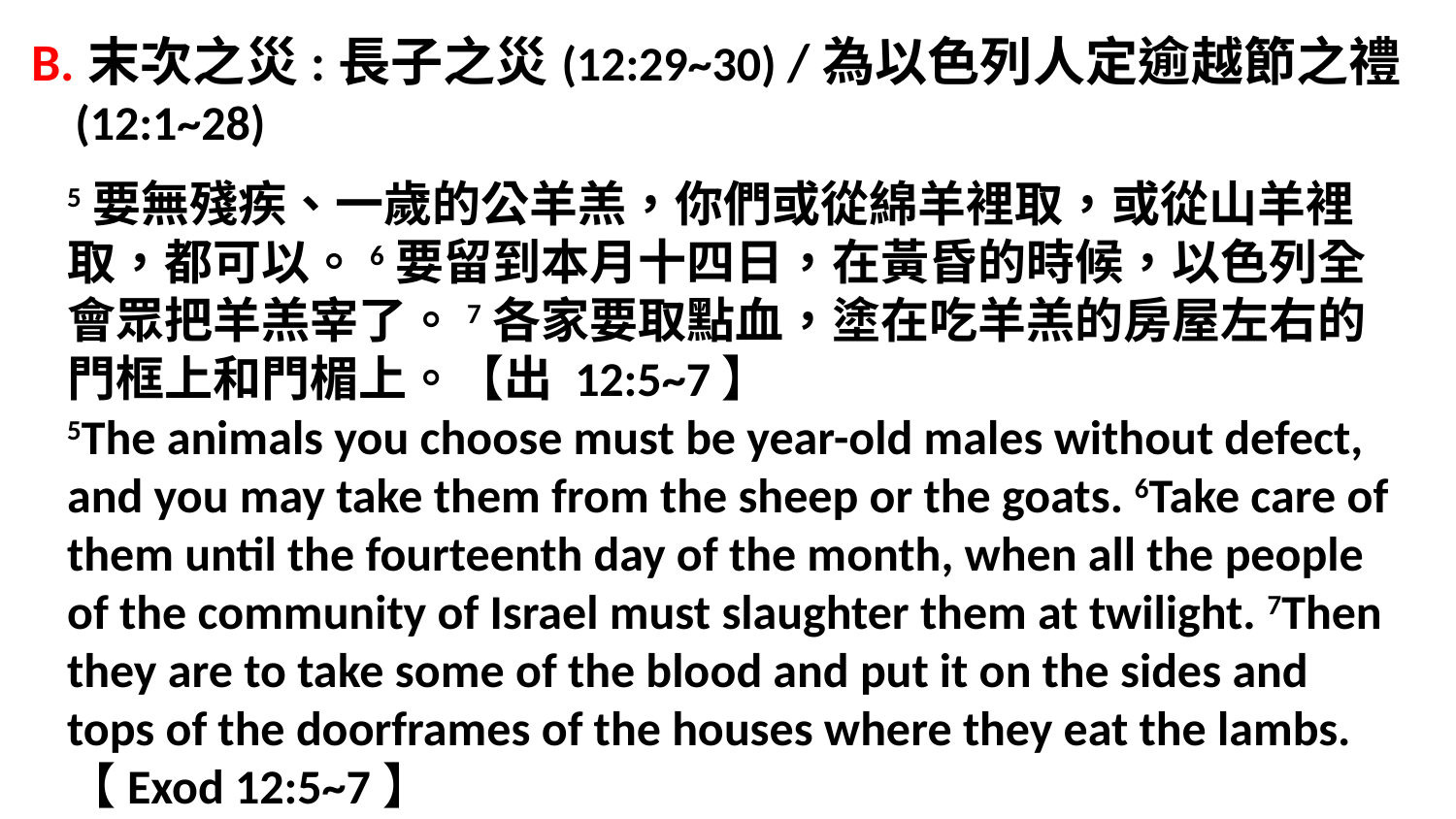

B.末次之災:長子之災(12:29~30) /為以色列人定逾越節之禮
    (12:1~28)
5要無殘疾、一歲的公羊羔，你們或從綿羊裡取，或從山羊裡取，都可以。6要留到本月十四日，在黃昏的時候，以色列全會眾把羊羔宰了。7各家要取點血，塗在吃羊羔的房屋左右的門框上和門楣上。【出 12:5~7】
5The animals you choose must be year-old males without defect, and you may take them from the sheep or the goats. 6Take care of them until the fourteenth day of the month, when all the people of the community of Israel must slaughter them at twilight. 7Then they are to take some of the blood and put it on the sides and tops of the doorframes of the houses where they eat the lambs. 【Exod 12:5~7】